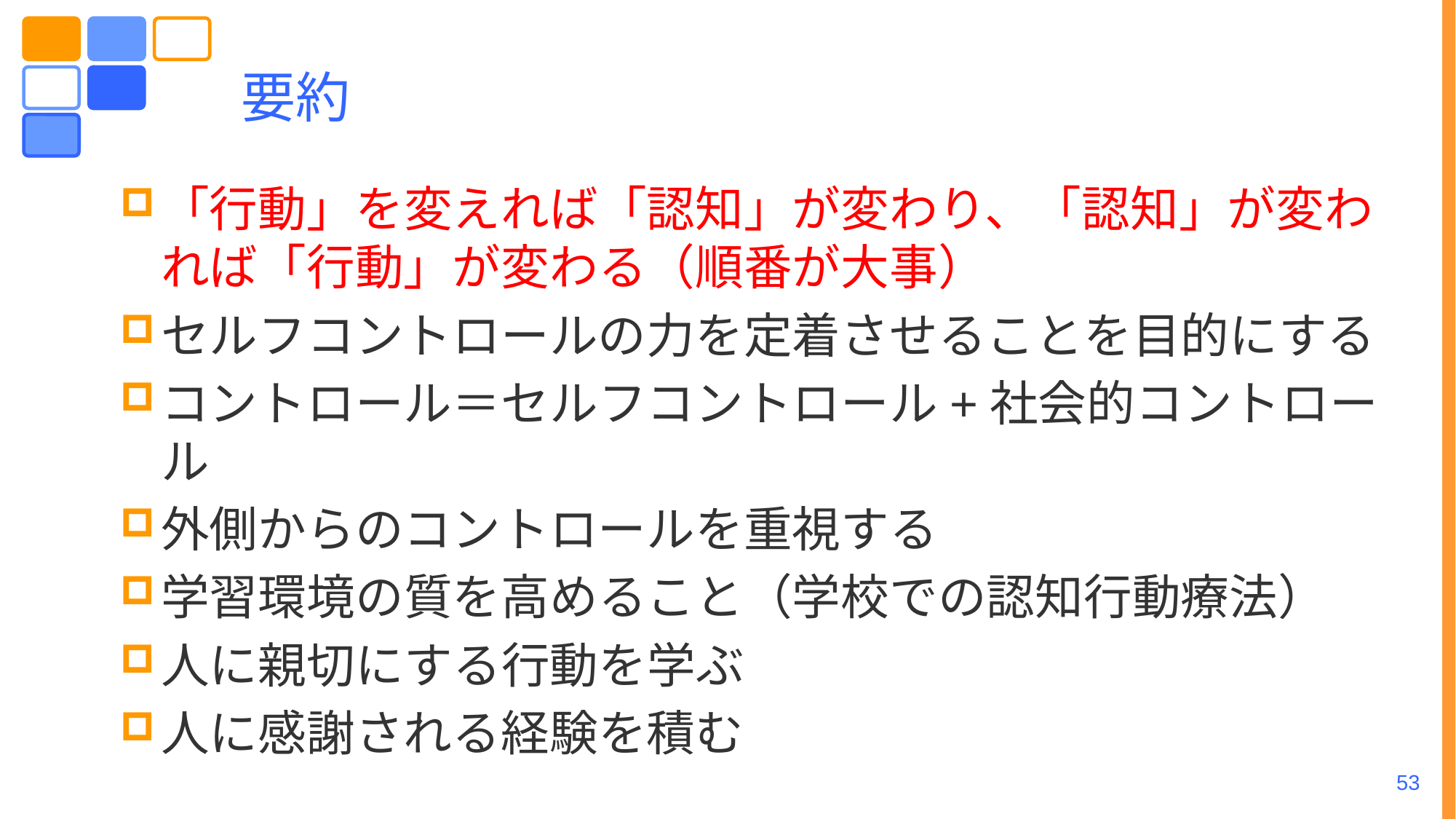

# 要約
「行動」を変えれば「認知」が変わり、「認知」が変われば「行動」が変わる（順番が大事）
セルフコントロールの力を定着させることを目的にする
コントロール＝セルフコントロール+社会的コントロール
外側からのコントロールを重視する
学習環境の質を高めること（学校での認知行動療法）
人に親切にする行動を学ぶ
人に感謝される経験を積む
53